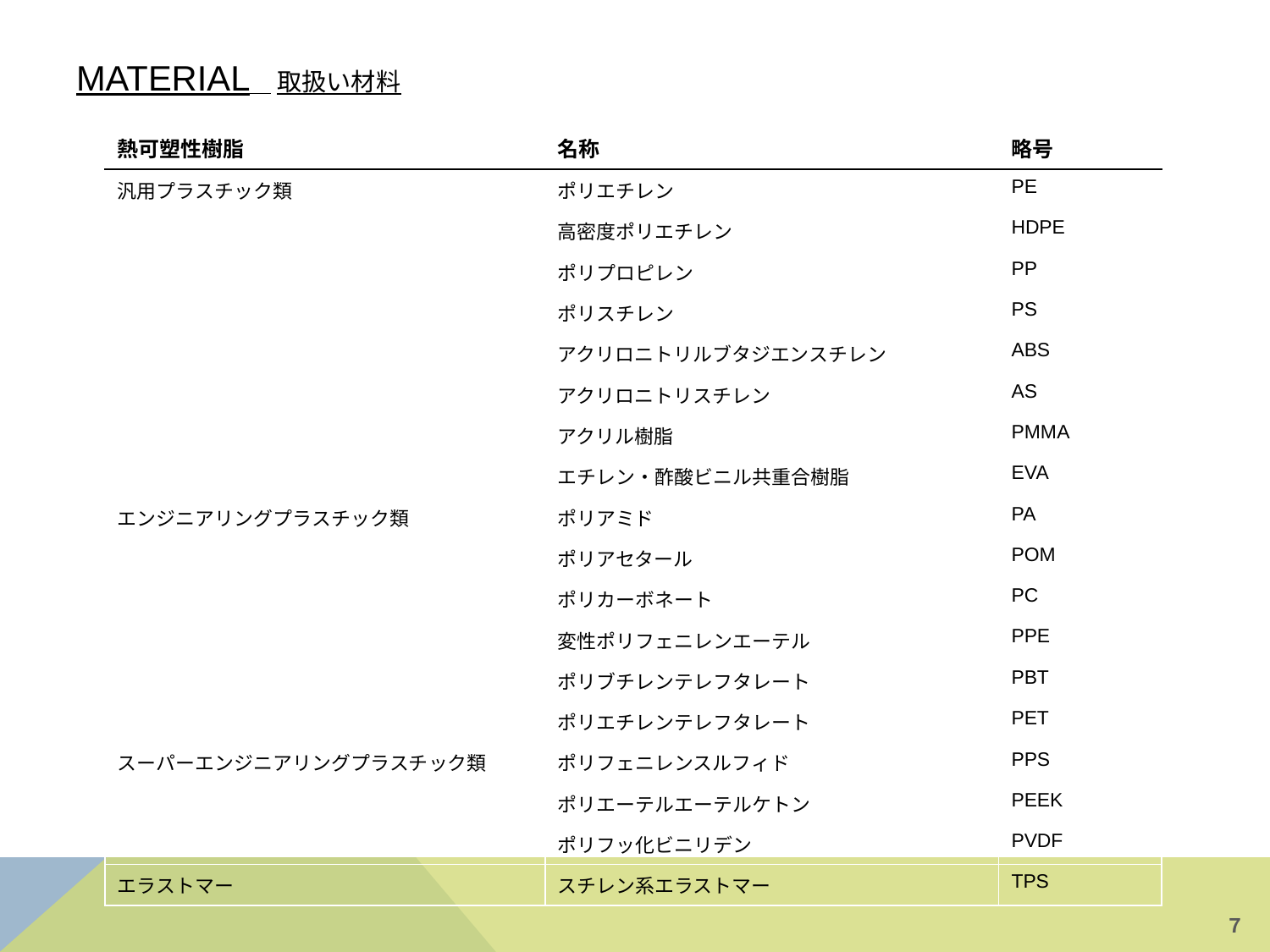

# material   取扱い材料
| 熱可塑性樹脂 | 名称 | 略号 |
| --- | --- | --- |
| 汎用プラスチック類 | ポリエチレン | PE |
|  | 高密度ポリエチレン | HDPE |
|  | ポリプロピレン | PP |
|  | ポリスチレン | PS |
|  | アクリロニトリルブタジエンスチレン | ABS |
|  | アクリロニトリスチレン | AS |
|  | アクリル樹脂 | PMMA |
|  | エチレン・酢酸ビニル共重合樹脂 | EVA |
| エンジニアリングプラスチック類 | ポリアミド | PA |
|  | ポリアセタール | POM |
|  | ポリカーボネート | PC |
|  | 変性ポリフェニレンエーテル | PPE |
|  | ポリブチレンテレフタレート | PBT |
|  | ポリエチレンテレフタレート | PET |
| スーパーエンジニアリングプラスチック類 | ポリフェニレンスルフィド | PPS |
|  | ポリエーテルエーテルケトン | PEEK |
|  | ポリフッ化ビニリデン | PVDF |
| エラストマー | スチレン系エラストマー | TPS |

７